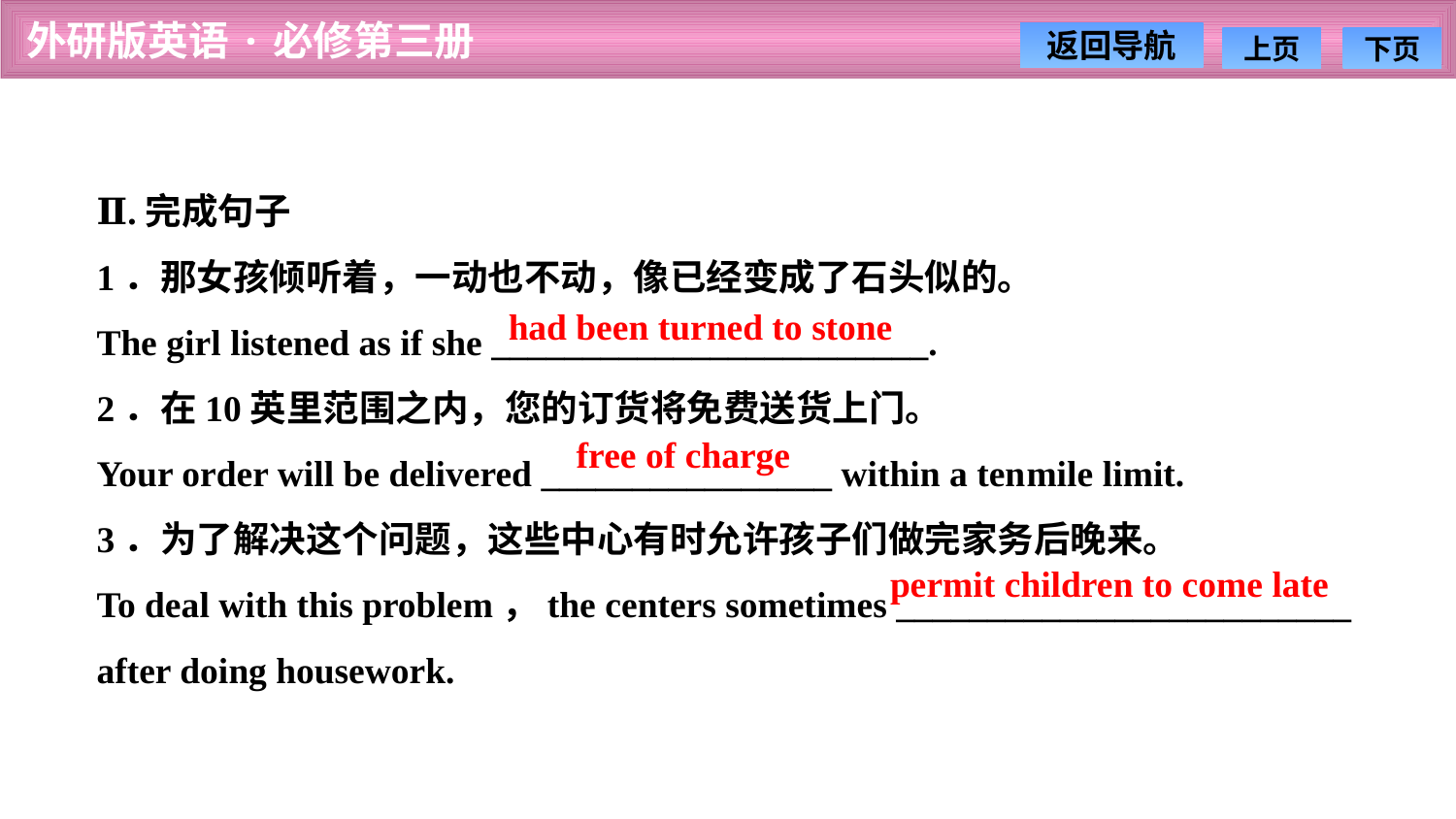

Ⅱ.完成句子
1．那女孩倾听着，一动也不动，像已经变成了石头似的。
The girl listened as if she ________________________.
2．在10英里范围之内，您的订货将免费送货上门。
Your order will be delivered ________________ within a ten­mile limit.
3．为了解决这个问题，这些中心有时允许孩子们做完家务后晚来。
To deal with this problem，the centers sometimes _________________________
after doing housework.
had been turned to stone
free of charge
permit children to come late